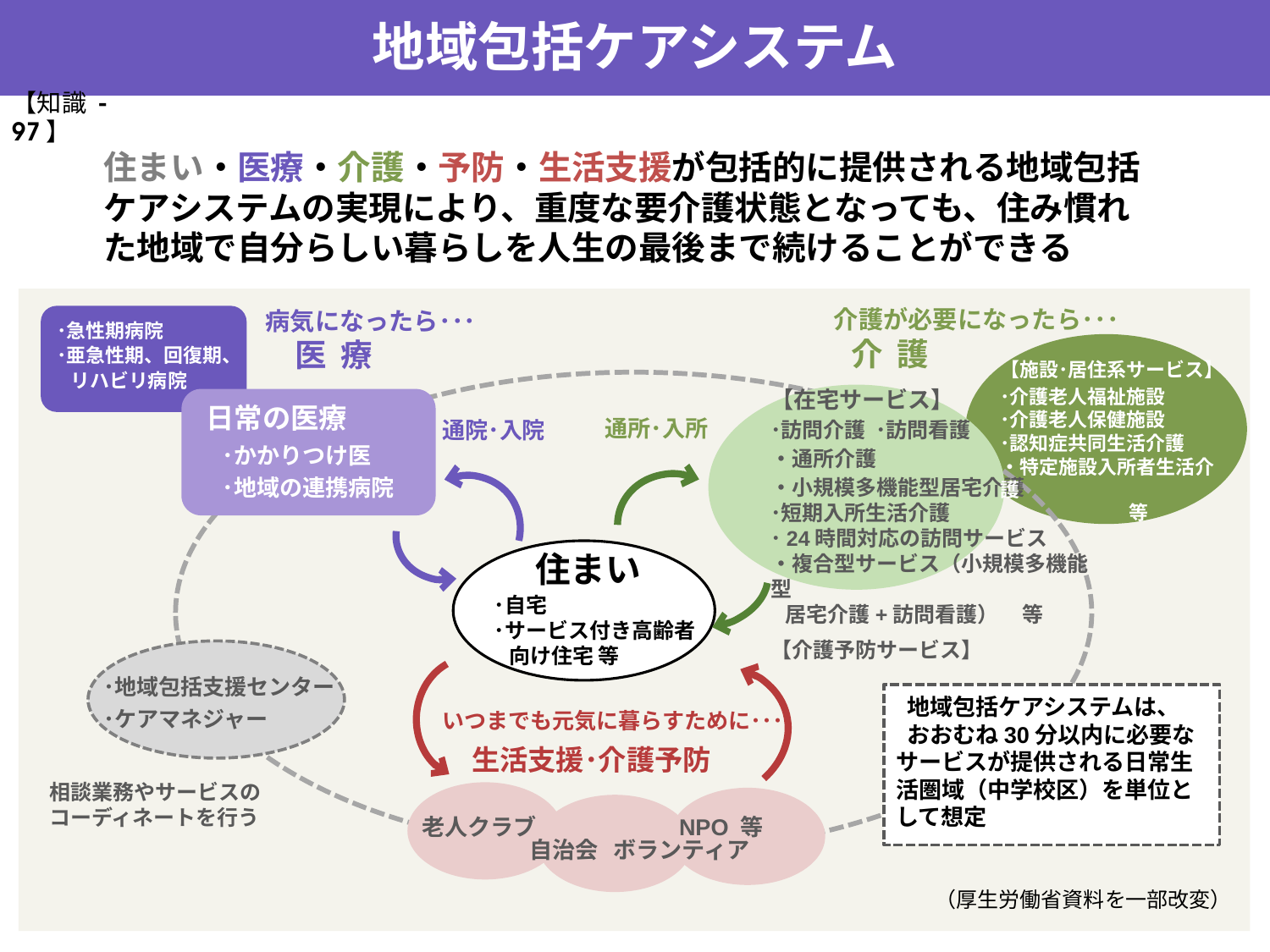

地域包括ケアシステム
【知識 -97】
住まい・医療・介護・予防・生活支援が包括的に提供される地域包括ケアシステムの実現により、重度な要介護状態となっても、住み慣れた地域で自分らしい暮らしを人生の最後まで続けることができる

 介護が必要になったら･･･
   介  護
病気になったら･･･
   医  療

･急性期病院
･亜急性期、回復期、
  リハビリ病院

【施設･居住系サービス】
･介護老人福祉施設
･介護老人保健施設
･認知症共同生活介護
・特定施設入所者生活介護
                            等

【在宅サービス】
･訪問介護  ･訪問看護
・通所介護
・小規模多機能型居宅介護
･短期入所生活介護
･24時間対応の訪問サービス
・複合型サービス（小規模多機能型
  居宅介護+訪問看護）     等
【介護予防サービス】

日常の医療
  ･かかりつけ医
  ･地域の連携病院
通所･入所
通院･入院

住まい
･自宅
･サービス付き高齢者
  向け住宅 等

･地域包括支援センター
･ケアマネジャー

 地域包括ケアシステムは、
 おおむね30分以内に必要なサービスが提供される日常生活圏域（中学校区）を単位として想定

いつまでも元気に暮らすために･･･
   生活支援･介護予防
相談業務やサービスのコーディネートを行う

老人クラブ                          NPO 等
 自治会   ボランティア
（厚生労働省資料を一部改変）